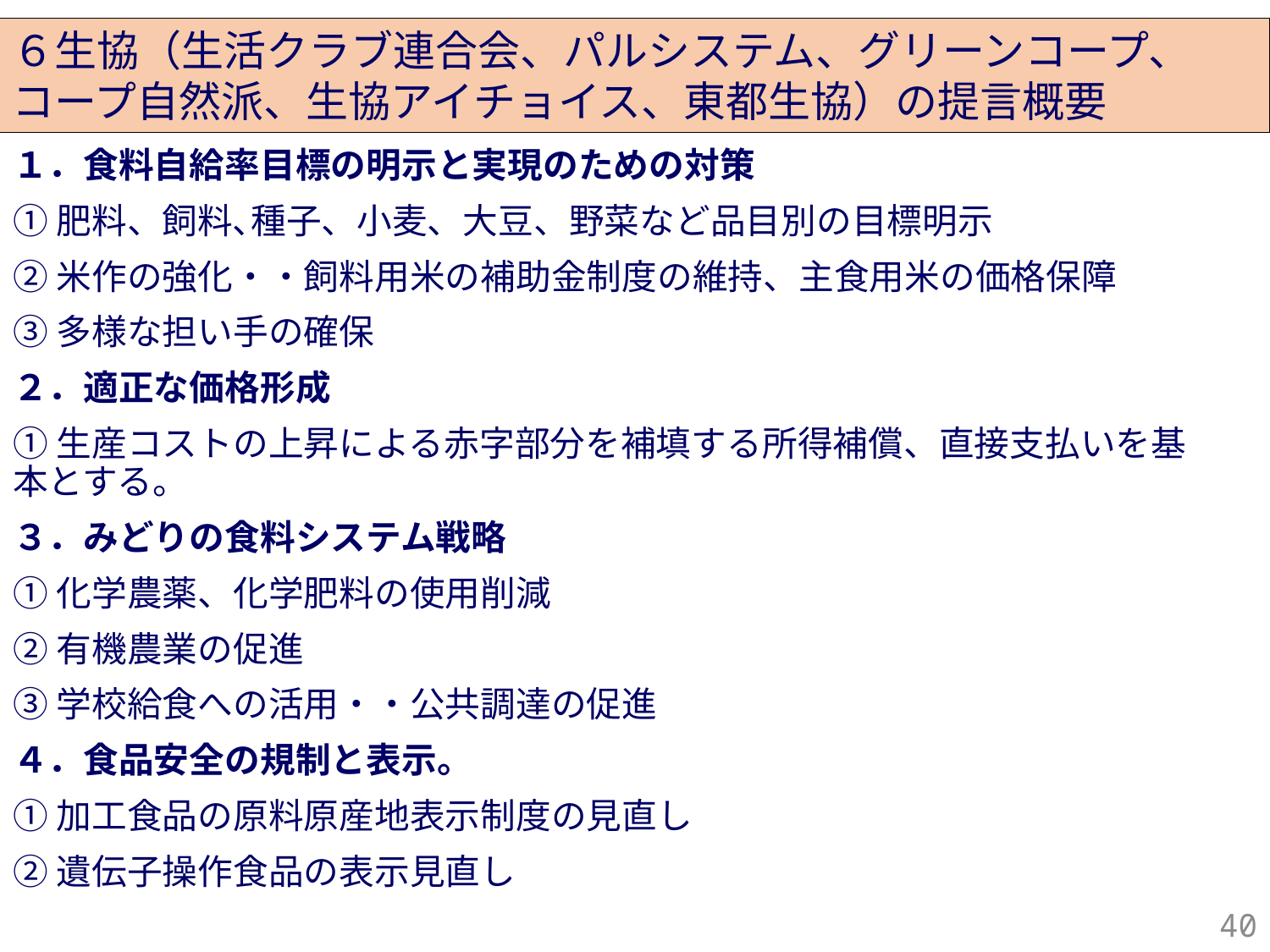

６生協（生活クラブ連合会、パルシステム、グリーンコープ、コープ自然派、生協アイチョイス、東都生協）の提言概要
１．食料自給率目標の明示と実現のための対策
①肥料、飼料､種子、小麦、大豆、野菜など品目別の目標明示
②米作の強化・・飼料用米の補助金制度の維持、主食用米の価格保障
③多様な担い手の確保
２．適正な価格形成
①生産コストの上昇による赤字部分を補填する所得補償、直接支払いを基本とする。
３．みどりの食料システム戦略
①化学農薬、化学肥料の使用削減
②有機農業の促進
③学校給食への活用・・公共調達の促進
４．食品安全の規制と表示。
①加工食品の原料原産地表示制度の見直し
②遺伝子操作食品の表示見直し
40